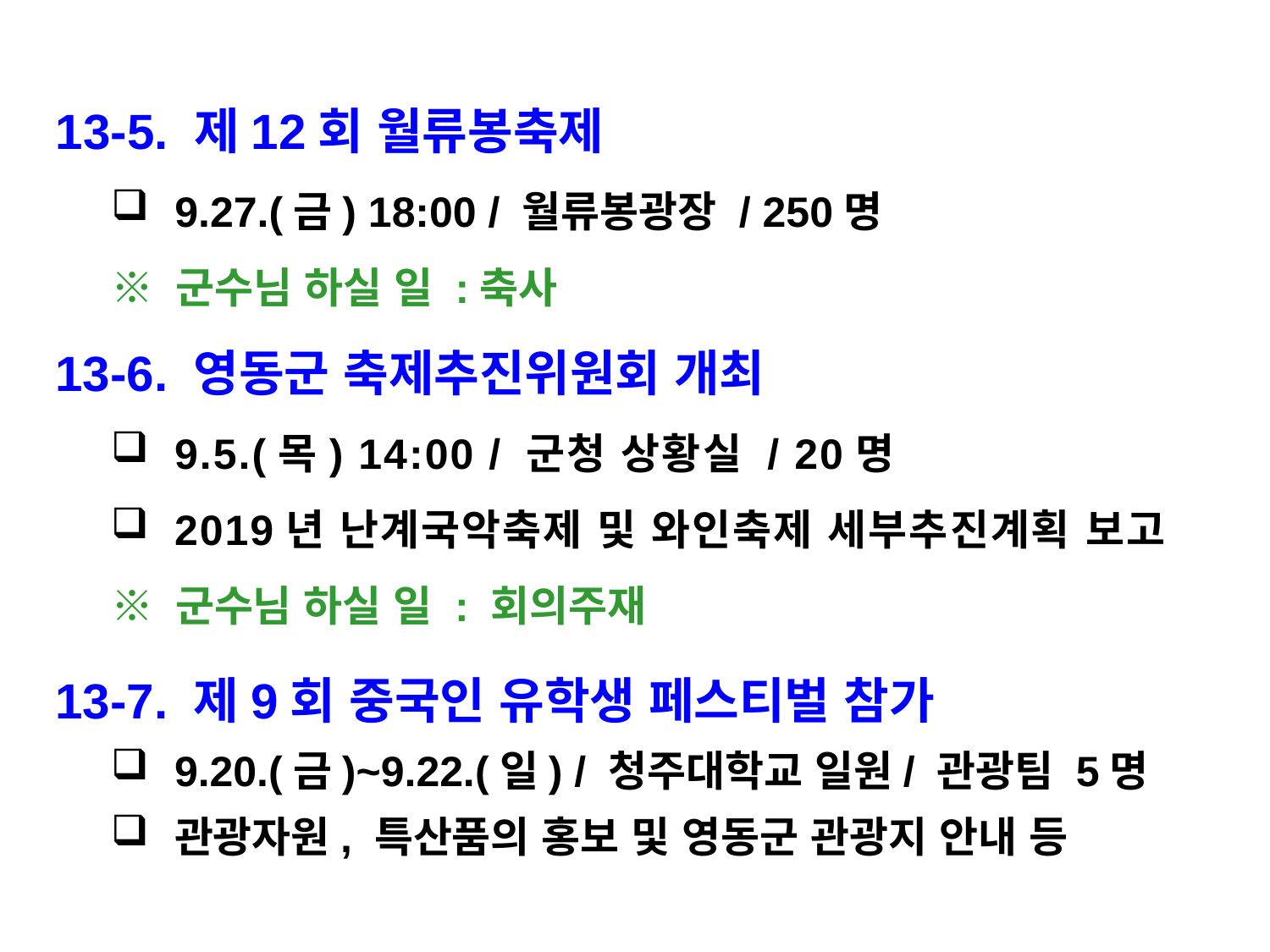

13-5. 제12회 월류봉축제
9.27.(금) 18:00 / 월류봉광장 / 250명
※ 군수님 하실 일 :축사

13-6. 영동군 축제추진위원회 개최
9.5.(목) 14:00 / 군청 상황실 / 20명
2019년 난계국악축제 및 와인축제 세부추진계획 보고
※ 군수님 하실 일 : 회의주재

13-7. 제9회 중국인 유학생 페스티벌 참가
9.20.(금)~9.22.(일) / 청주대학교 일원/ 관광팀 5명
관광자원, 특산품의 홍보 및 영동군 관광지 안내 등